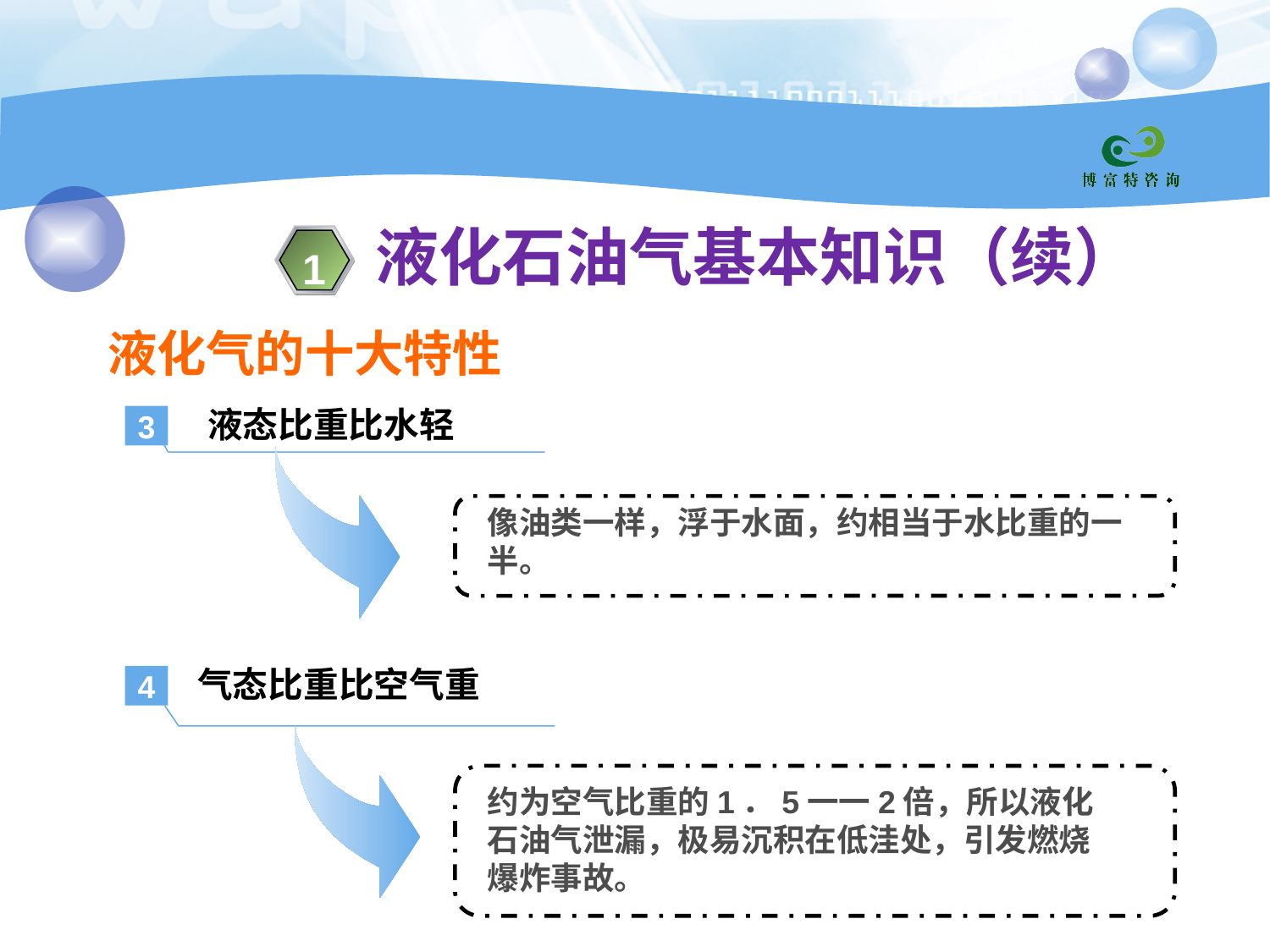

液化石油气基本知识（续）

1
液化气的十大特性
液态比重比水轻
3

像油类一样，浮于水面，约相当于水比重的一半。
气态比重比空气重
4

约为空气比重的1．5一一2倍，所以液化石油气泄漏，极易沉积在低洼处，引发燃烧爆炸事故。